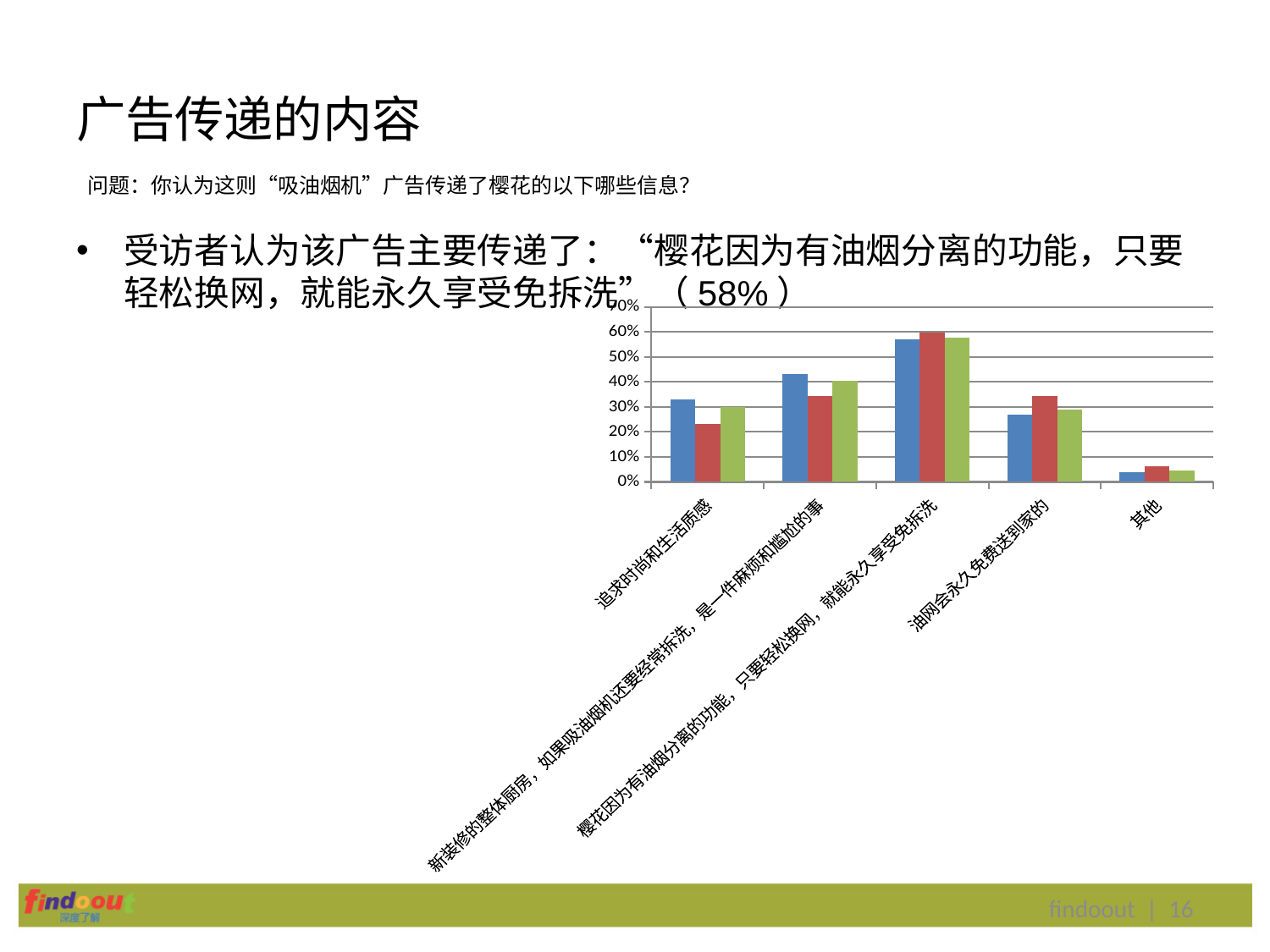

# 广告传递的内容
问题：你认为这则“吸油烟机”广告传递了樱花的以下哪些信息？
受访者认为该广告主要传递了：“樱花因为有油烟分离的功能，只要轻松换网，就能永久享受免拆洗”（58%）

### Chart

| Category | 25-35岁 | 36-45岁 | Total |
|---|---|---|---|
| 追求时尚和生活质感 | 0.3290000000000001 | 0.232 | 0.29969418960244665 |
| 新装修的整体厨房，如果吸油烟机还要经常拆洗，是一件麻烦和尴尬的事 | 0.4300000000000001 | 0.3430000000000001 | 0.40366972477064234 |
| 樱花因为有油烟分离的功能，只要轻松换网，就能永久享受免拆洗 | 0.57 | 0.596 | 0.577981651376147 |
| 油网会永久免费送到家的 | 0.268 | 0.3430000000000001 | 0.29051987767584125 |
| 其他 | 0.039000000000000014 | 0.06100000000000001 | 0.04587155963302751 |
findoout  |  16